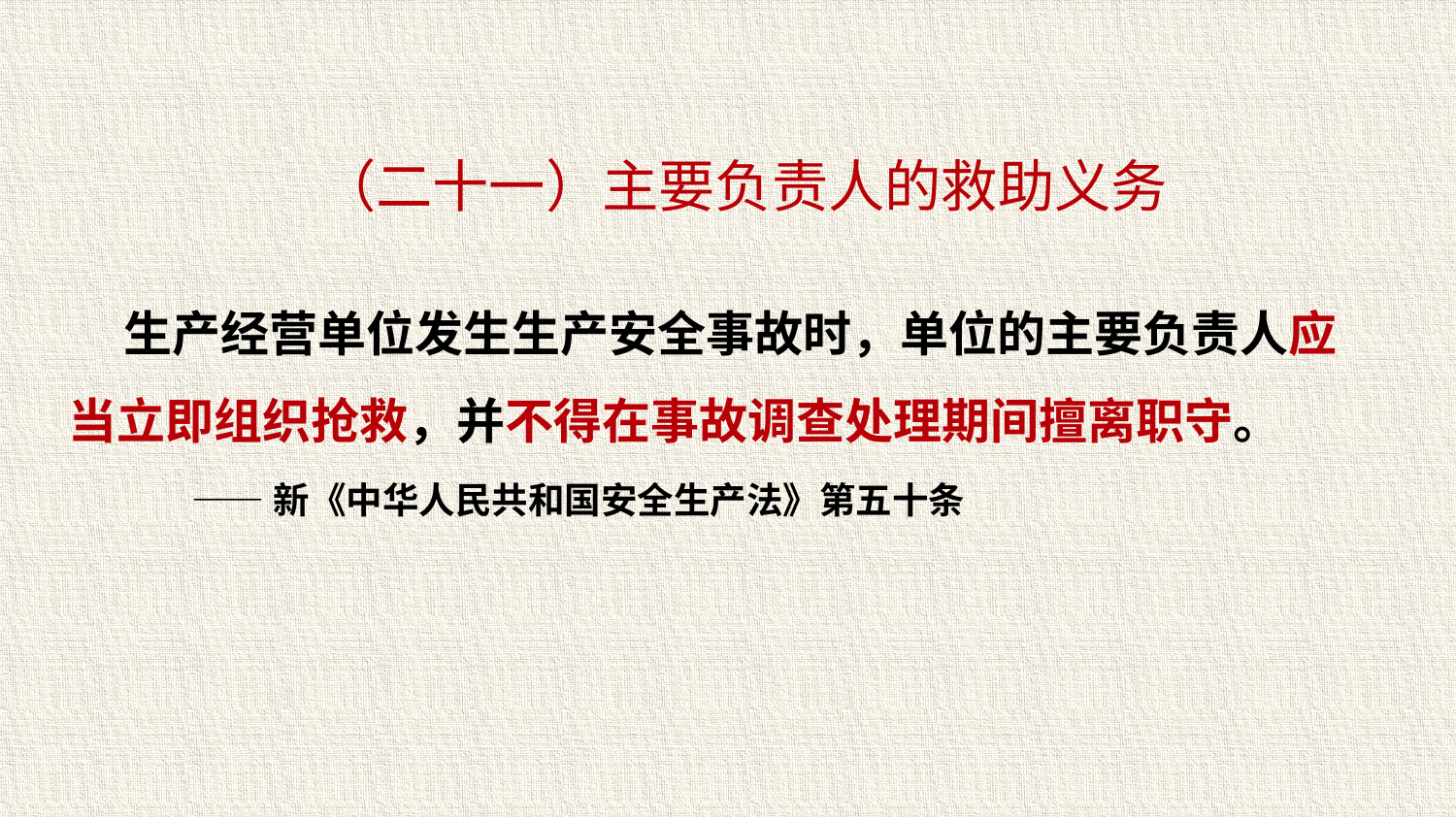

（二十一）主要负责人的救助义务
    生产经营单位发生生产安全事故时，单位的主要负责人应当立即组织抢救，并不得在事故调查处理期间擅离职守。
                 ——新《中华人民共和国安全生产法》第五十条